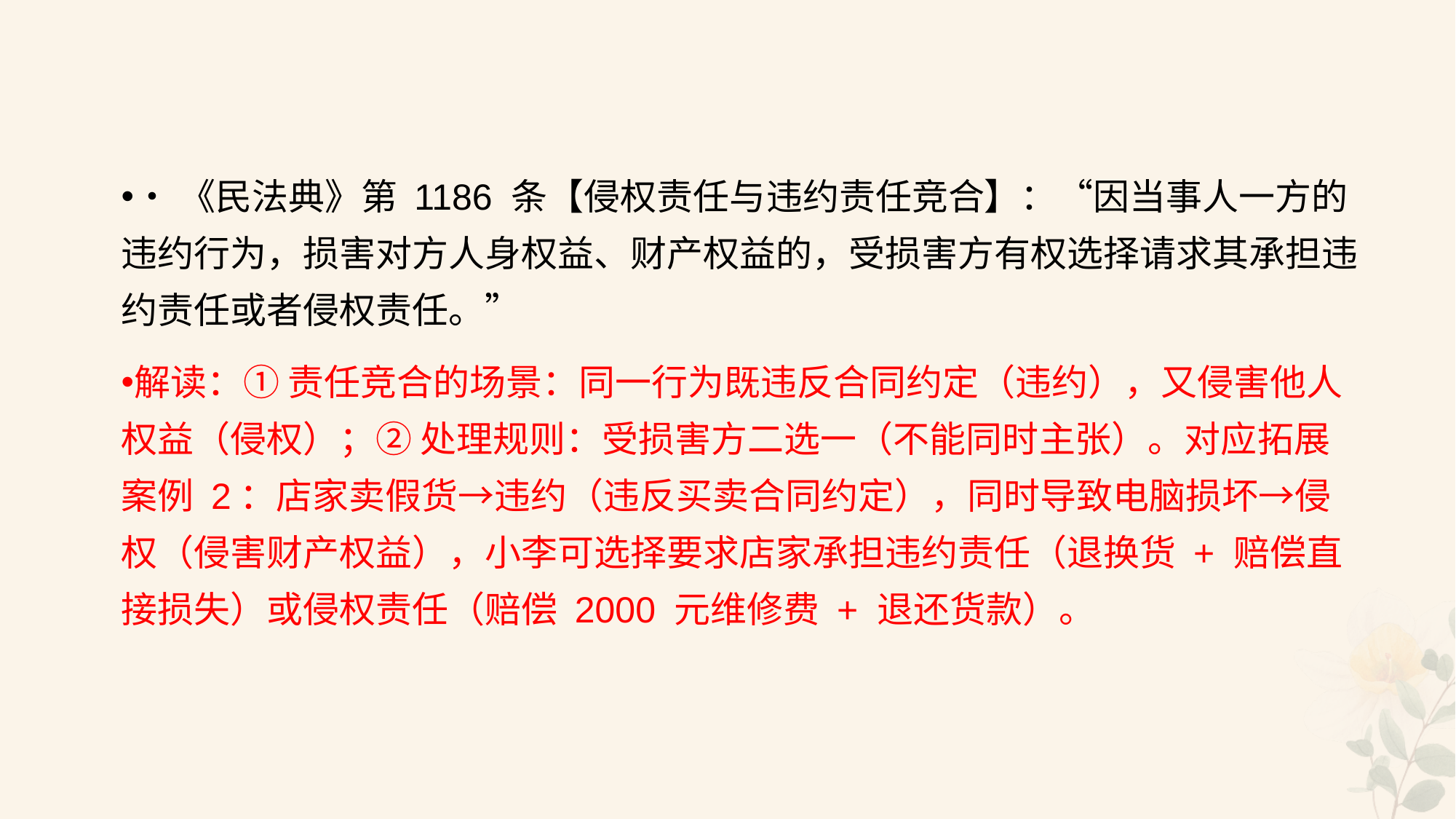

#
•《民法典》第 1186 条【侵权责任与违约责任竞合】：“因当事人一方的违约行为，损害对方人身权益、财产权益的，受损害方有权选择请求其承担违约责任或者侵权责任。”
解读：① 责任竞合的场景：同一行为既违反合同约定（违约），又侵害他人权益（侵权）；② 处理规则：受损害方二选一（不能同时主张）。对应拓展案例 2：店家卖假货→违约（违反买卖合同约定），同时导致电脑损坏→侵权（侵害财产权益），小李可选择要求店家承担违约责任（退换货 + 赔偿直接损失）或侵权责任（赔偿 2000 元维修费 + 退还货款）。